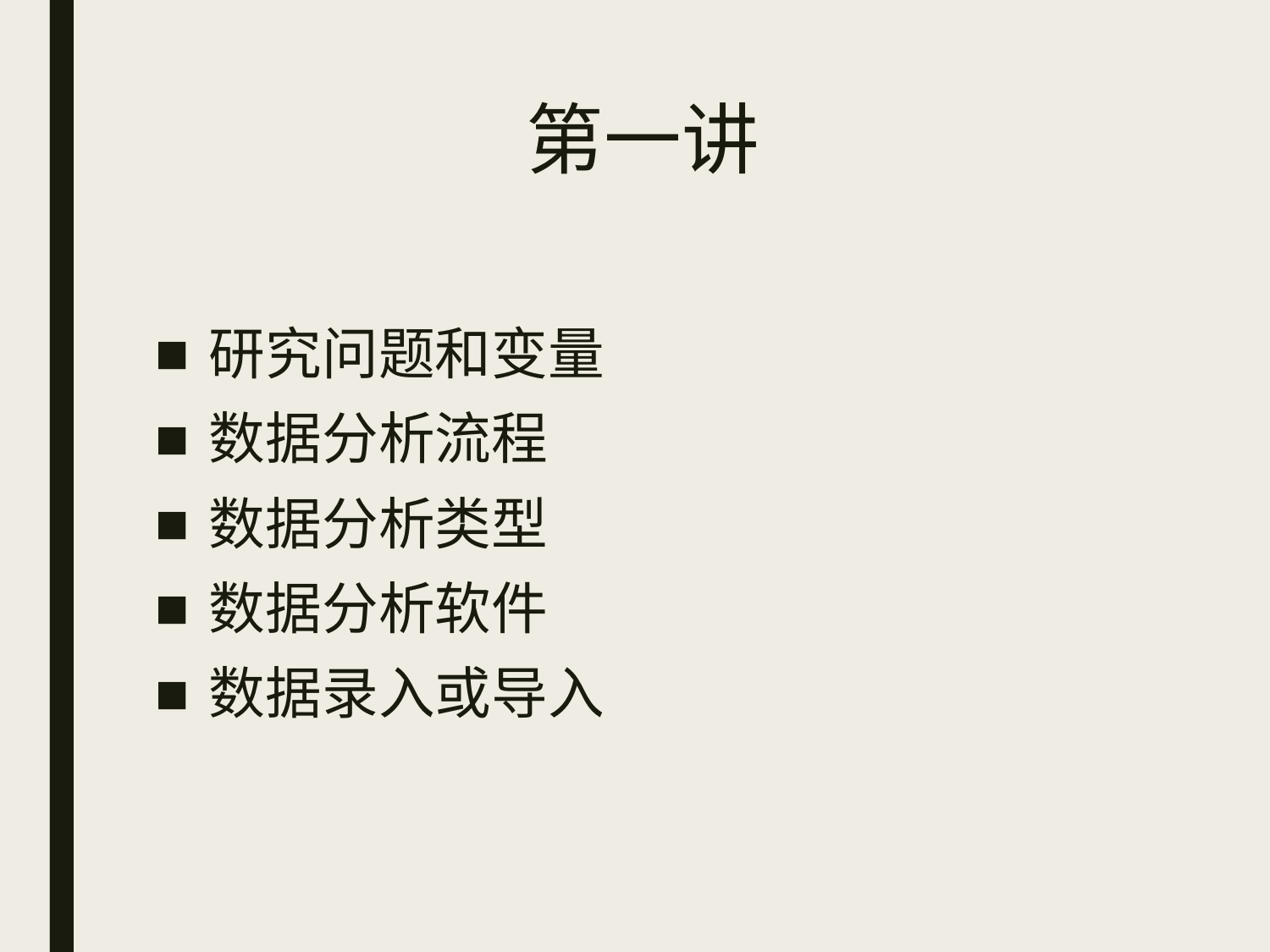

# 第一讲
研究问题和变量
数据分析流程
数据分析类型
数据分析软件
数据录入或导入